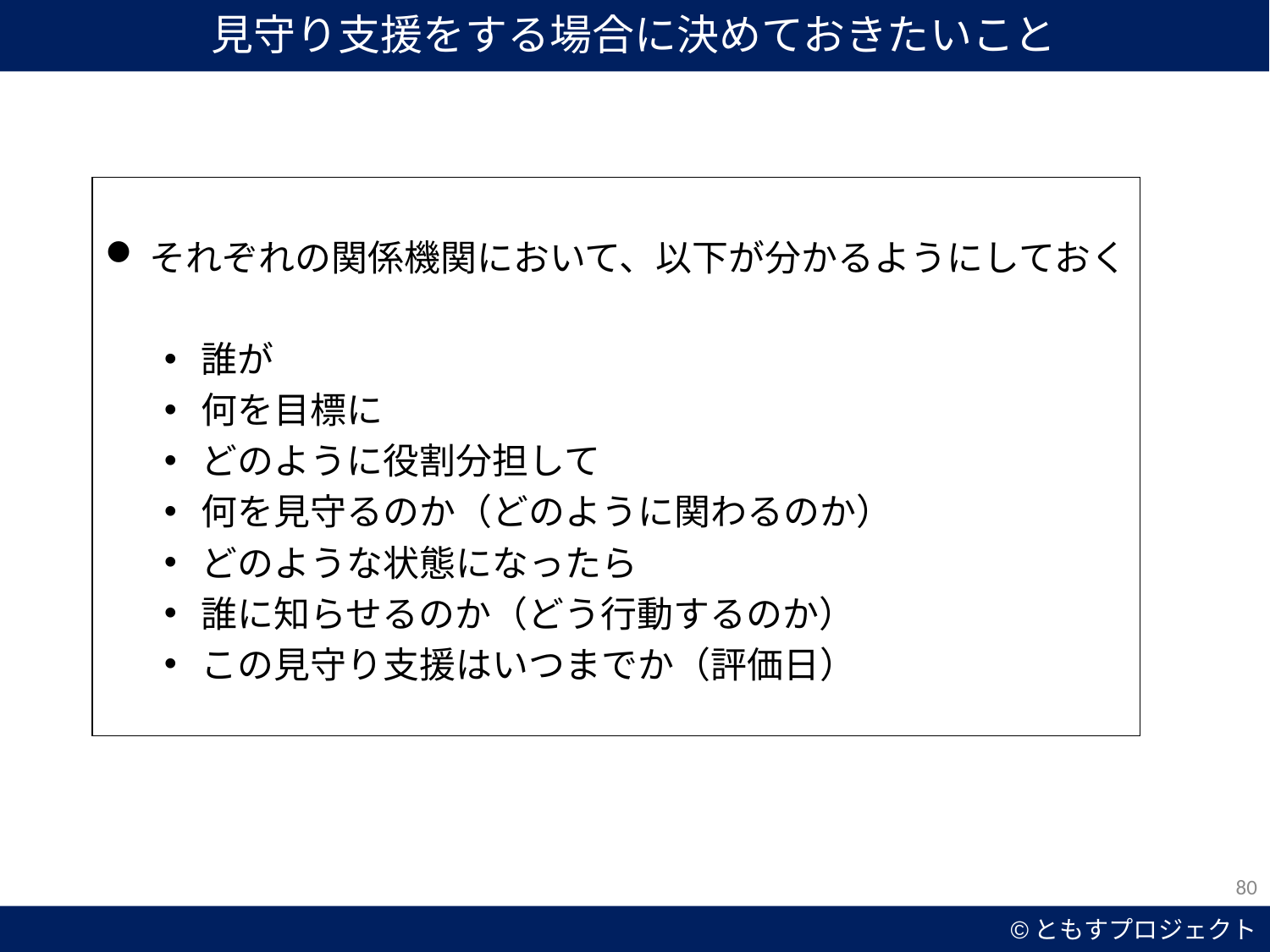

見守り支援をする場合に決めておきたいこと

それぞれの関係機関において、以下が分かるようにしておく

誰が
何を目標に
どのように役割分担して
何を見守るのか（どのように関わるのか）
どのような状態になったら
誰に知らせるのか（どう行動するのか）
この見守り支援はいつまでか（評価日）
80
©ともすプロジェクト
80